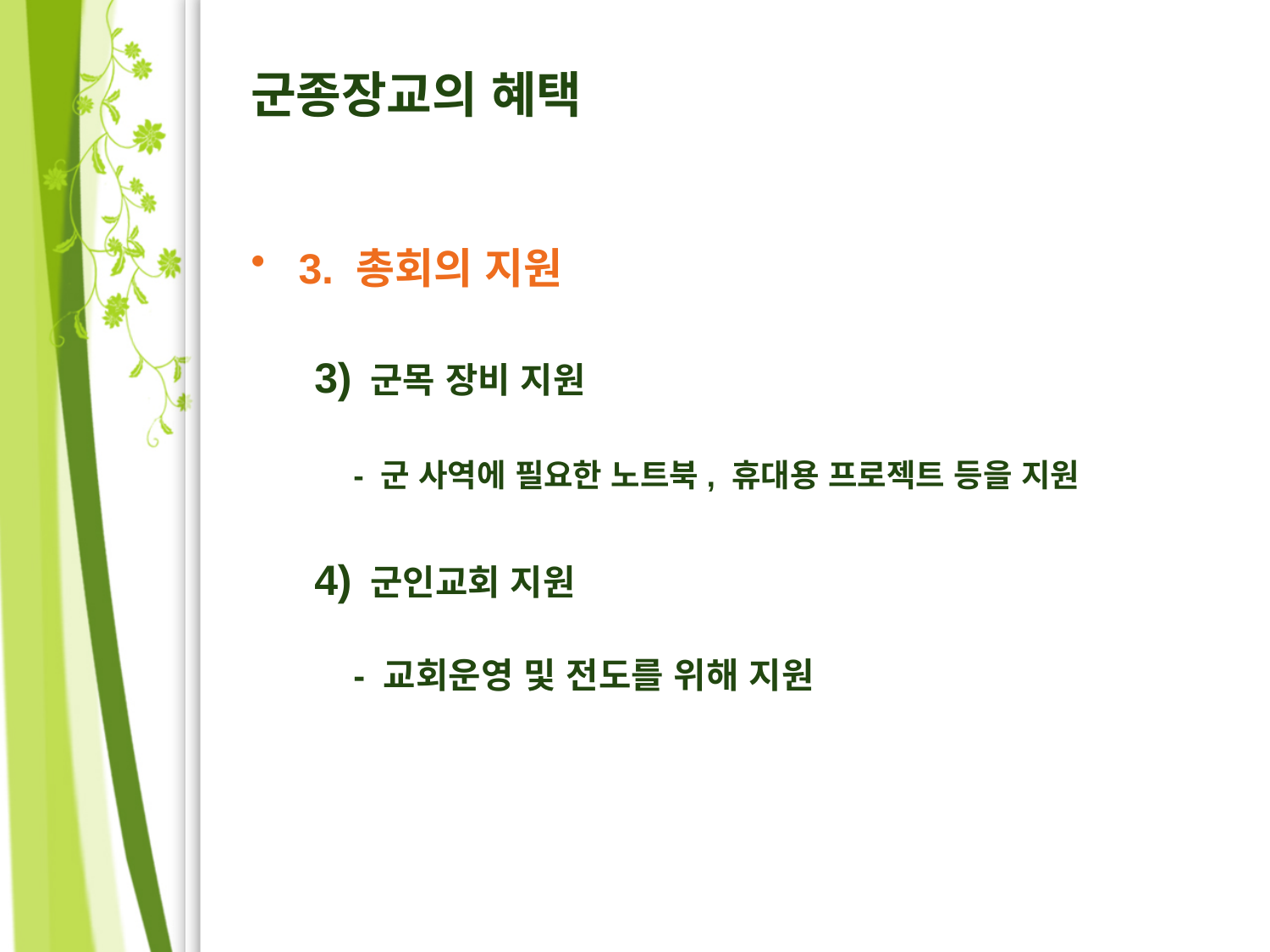

# 군종장교의 혜택
3. 총회의 지원
3) 군목 장비 지원
    - 군 사역에 필요한 노트북, 휴대용 프로젝트 등을 지원
4) 군인교회 지원
    - 교회운영 및 전도를 위해 지원